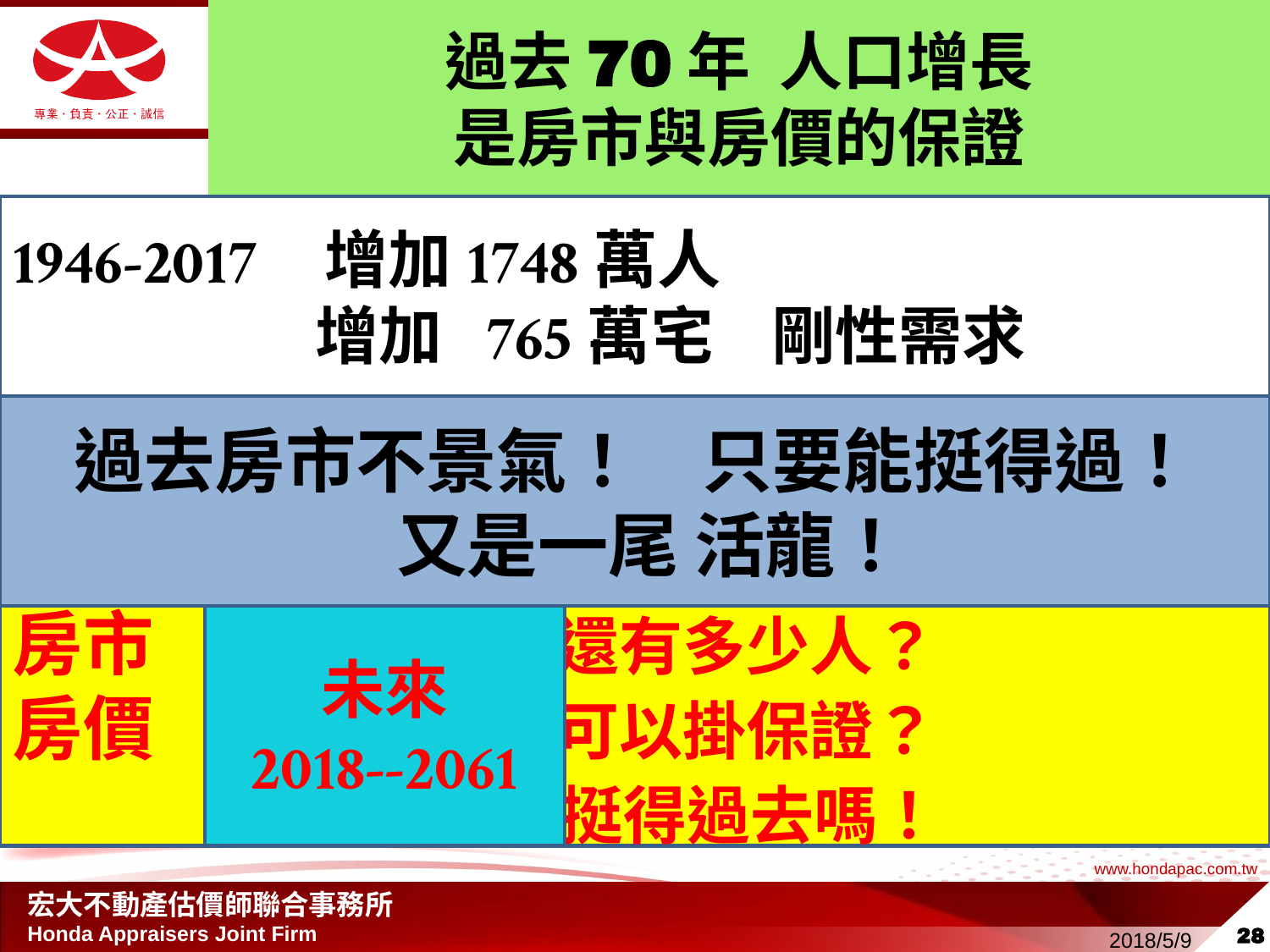

# 過去70年  人口增長 是房市與房價的保證

1946-2017    增加1748萬人
                    增加  765萬宅    剛性需求
過去房市不景氣！    只要能挺得過！
 又是一尾 活龍！
房市                         還有多少人？
房價                         可以掛保證？
                                 挺得過去嗎！
未來
2018--2061
28
2018/5/9